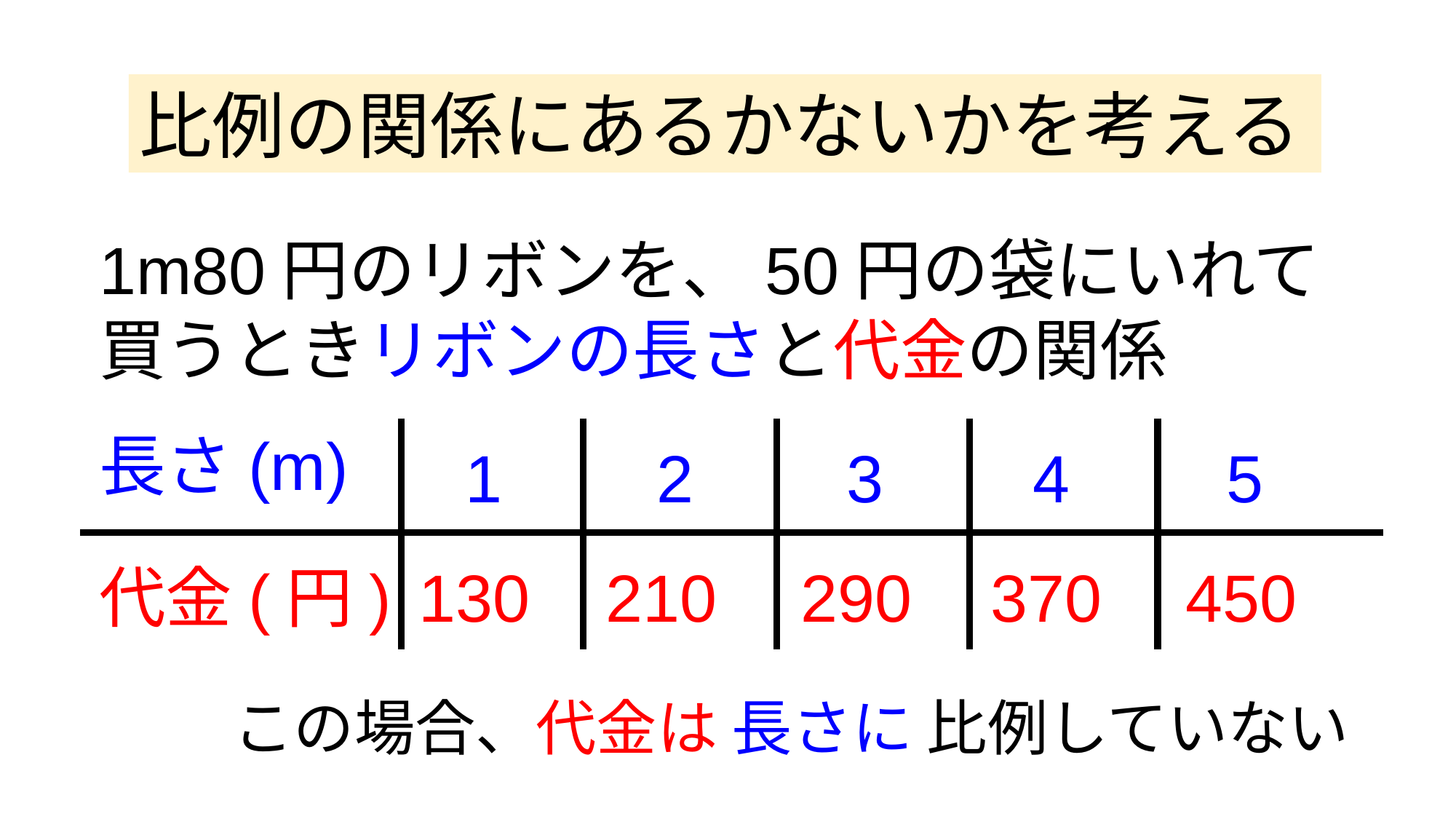

比例の関係にあるかないかを考える
1m80円のリボンを、50円の袋にいれて買うときリボンの長さと代金の関係
長さ(m)
1
2
3
4
5
130
210
290
370
450
代金(円)
この場合、代金は 長さに 比例していない